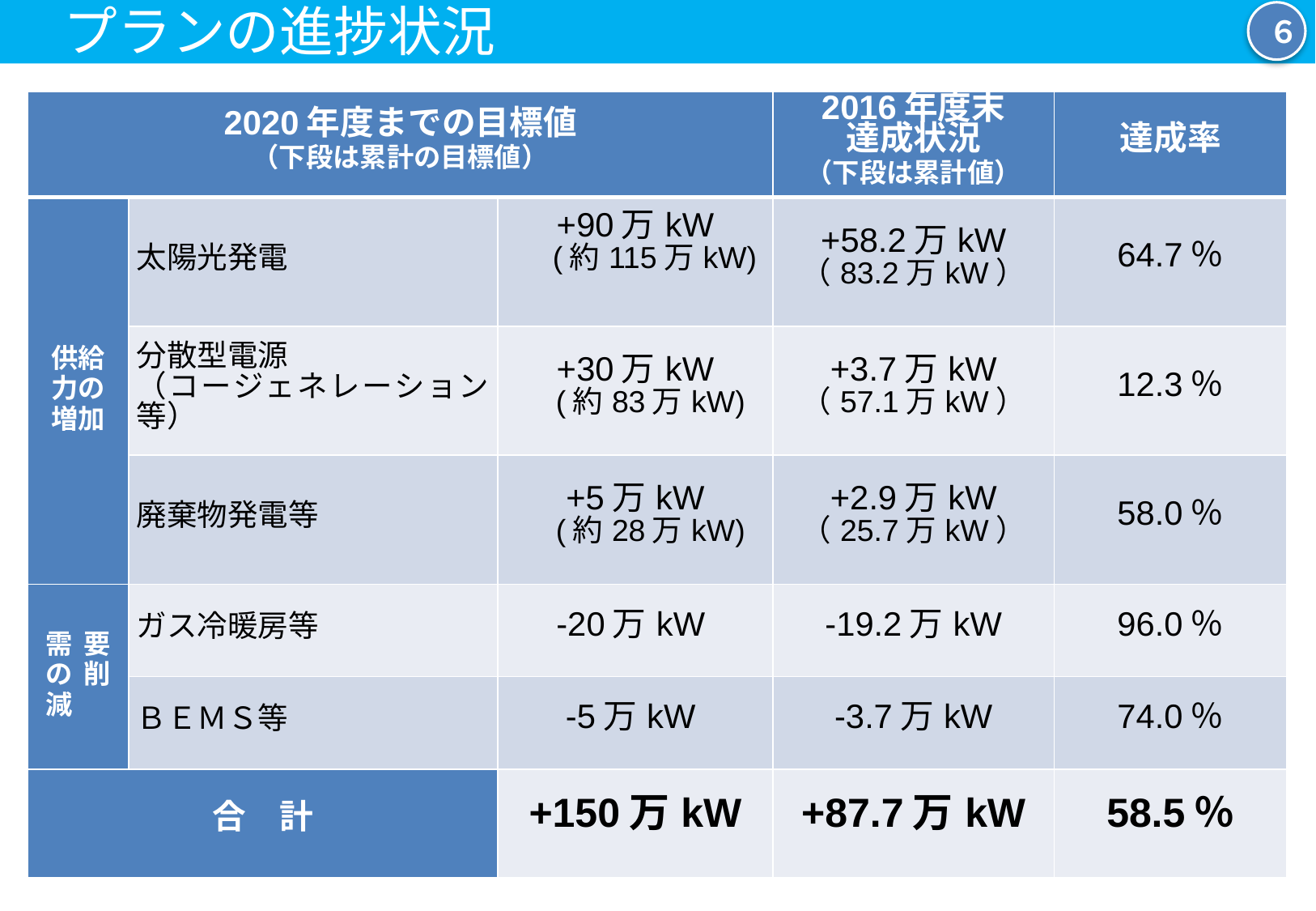

プランの進捗状況
６
| 2020年度までの目標値 （下段は累計の目標値） |  |  | 2016年度末 達成状況 （下段は累計値） | 達成率 |
| --- | --- | --- | --- | --- |
| 供給力の増加 | 太陽光発電 | +90万kW 　(約115万kW) | +58.2万kW （83.2万kW） | 64.7％ |
|  | 分散型電源 （コージェネレーション等） | +30万kW 　(約83万kW) | +3.7万kW （57.1万kW） | 12.3％ |
|  | 廃棄物発電等 | +5万kW 　(約28万kW) | +2.9万kW （25.7万kW） | 58.0％ |
| 需要の削減 | ガス冷暖房等 | -20万kW | -19.2万kW | 96.0％ |
|  | ＢＥＭＳ等 | -5万kW | -3.7万kW | 74.0％ |
| 合　計 |  | +150万kW | +87.7万kW | 58.5％ |